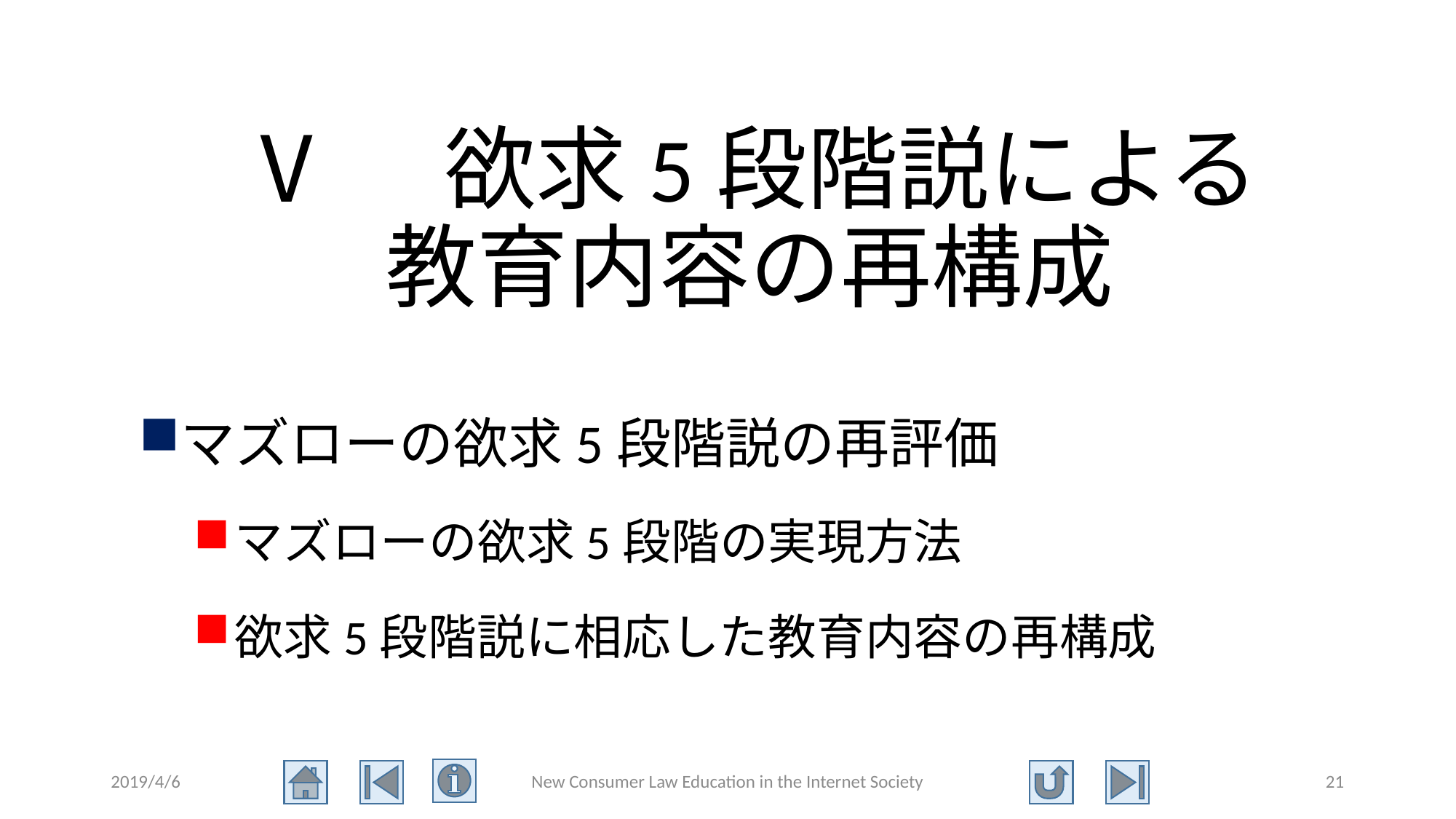

# Ⅴ　欲求5段階説による 教育内容の再構成
マズローの欲求5段階説の再評価
マズローの欲求5段階の実現方法
欲求5段階説に相応した教育内容の再構成
2019/4/6
New Consumer Law Education in the Internet Society
21